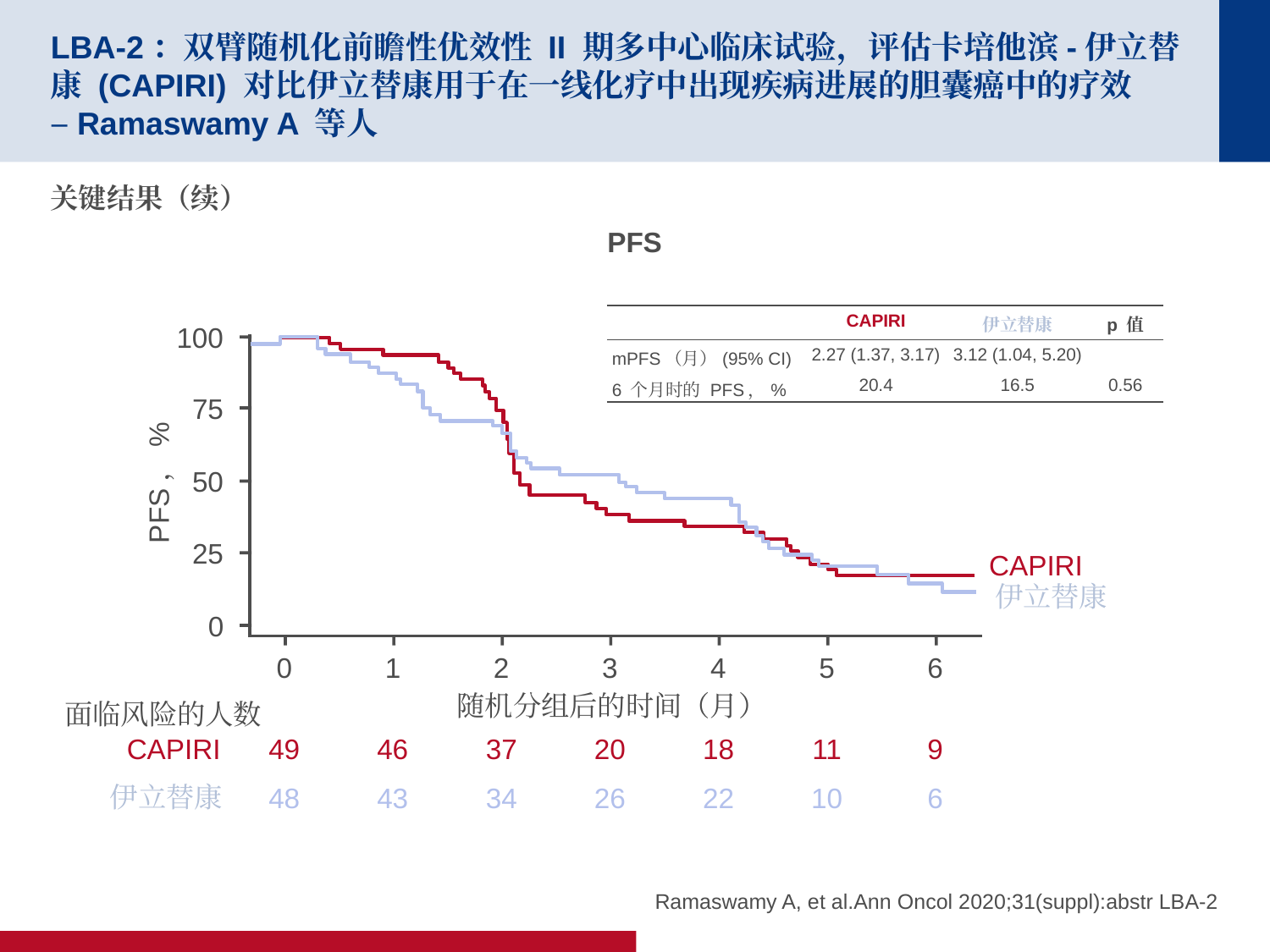

# LBA-2：双臂随机化前瞻性优效性 II 期多中心临床试验，评估卡培他滨-伊立替康 (CAPIRI) 对比伊立替康用于在一线化疗中出现疾病进展的胆囊癌中的疗效 –Ramaswamy A 等人
关键结果（续）

PFS
|  | CAPIRI | 伊立替康 | p 值 |
| --- | --- | --- | --- |
| mPFS（月）(95% CI) | 2.27 (1.37, 3.17) | 3.12 (1.04, 5.20) |  |
| 6 个月时的 PFS，% | 20.4 | 16.5 | 0.56 |
100

75

50
PFS，%

25

0

0
1
2
3
4
5
6
随机分组后的时间（月）
面临风险的人数
CAPIRI
49
46
37
20
18
11
9
伊立替康
48
43
34
26
22
10
6

CAPIRI
伊立替康
Ramaswamy A, et al.Ann Oncol 2020;31(suppl):abstr LBA-2